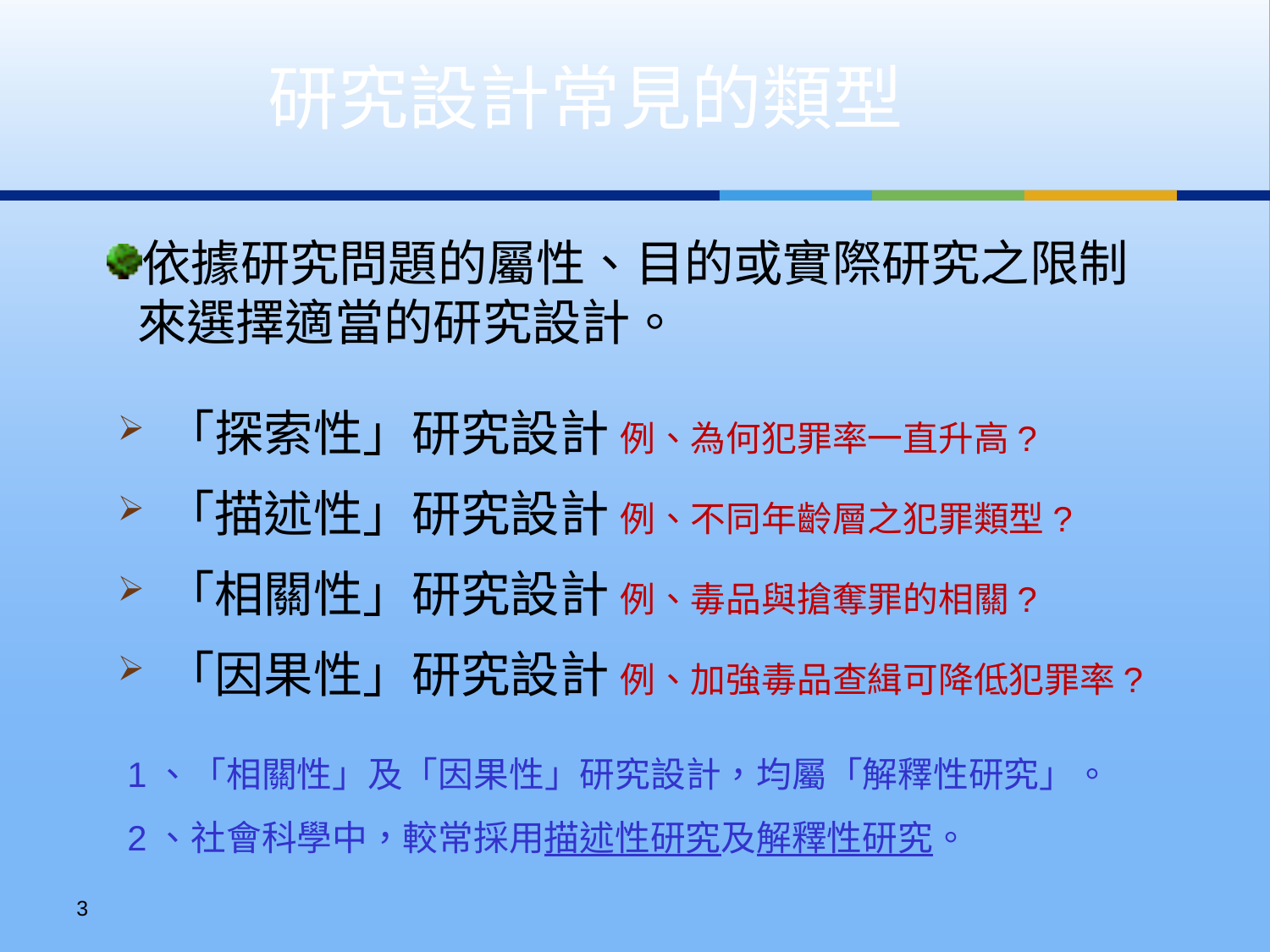

研究設計常見的類型
依據研究問題的屬性、目的或實際研究之限制來選擇適當的研究設計。
「探索性」研究設計 例、為何犯罪率一直升高?
「描述性」研究設計 例、不同年齡層之犯罪類型?
「相關性」研究設計 例、毒品與搶奪罪的相關?
「因果性」研究設計 例、加強毒品查緝可降低犯罪率?

1、「相關性」及「因果性」研究設計，均屬「解釋性研究」。
2、社會科學中，較常採用描述性研究及解釋性研究。
3